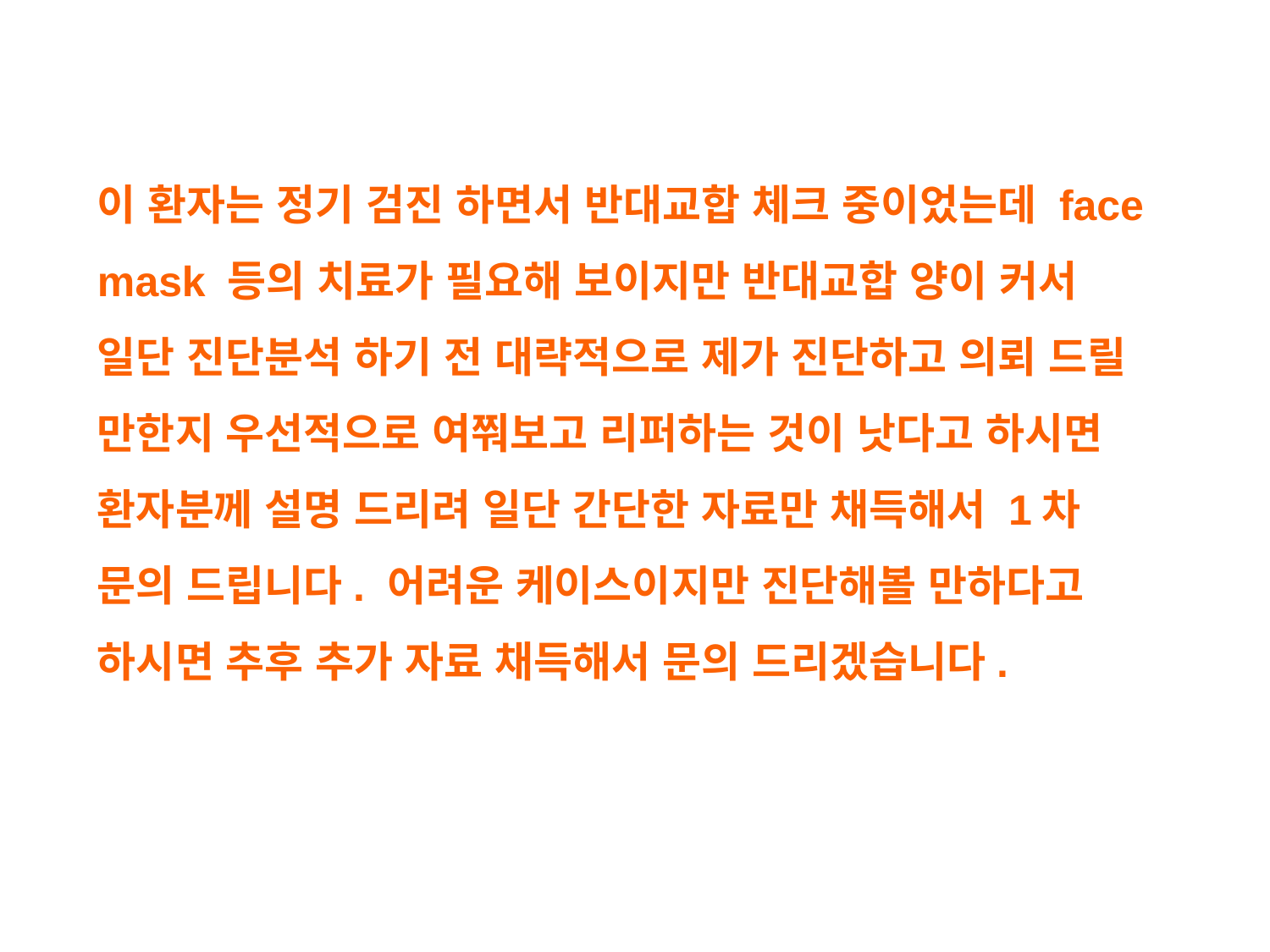

이 환자는 정기 검진 하면서 반대교합 체크 중이었는데 face mask 등의 치료가 필요해 보이지만 반대교합 양이 커서 일단 진단분석 하기 전 대략적으로 제가 진단하고 의뢰 드릴 만한지 우선적으로 여쭤보고 리퍼하는 것이 낫다고 하시면 환자분께 설명 드리려 일단 간단한 자료만 채득해서 1차 문의 드립니다. 어려운 케이스이지만 진단해볼 만하다고 하시면 추후 추가 자료 채득해서 문의 드리겠습니다.